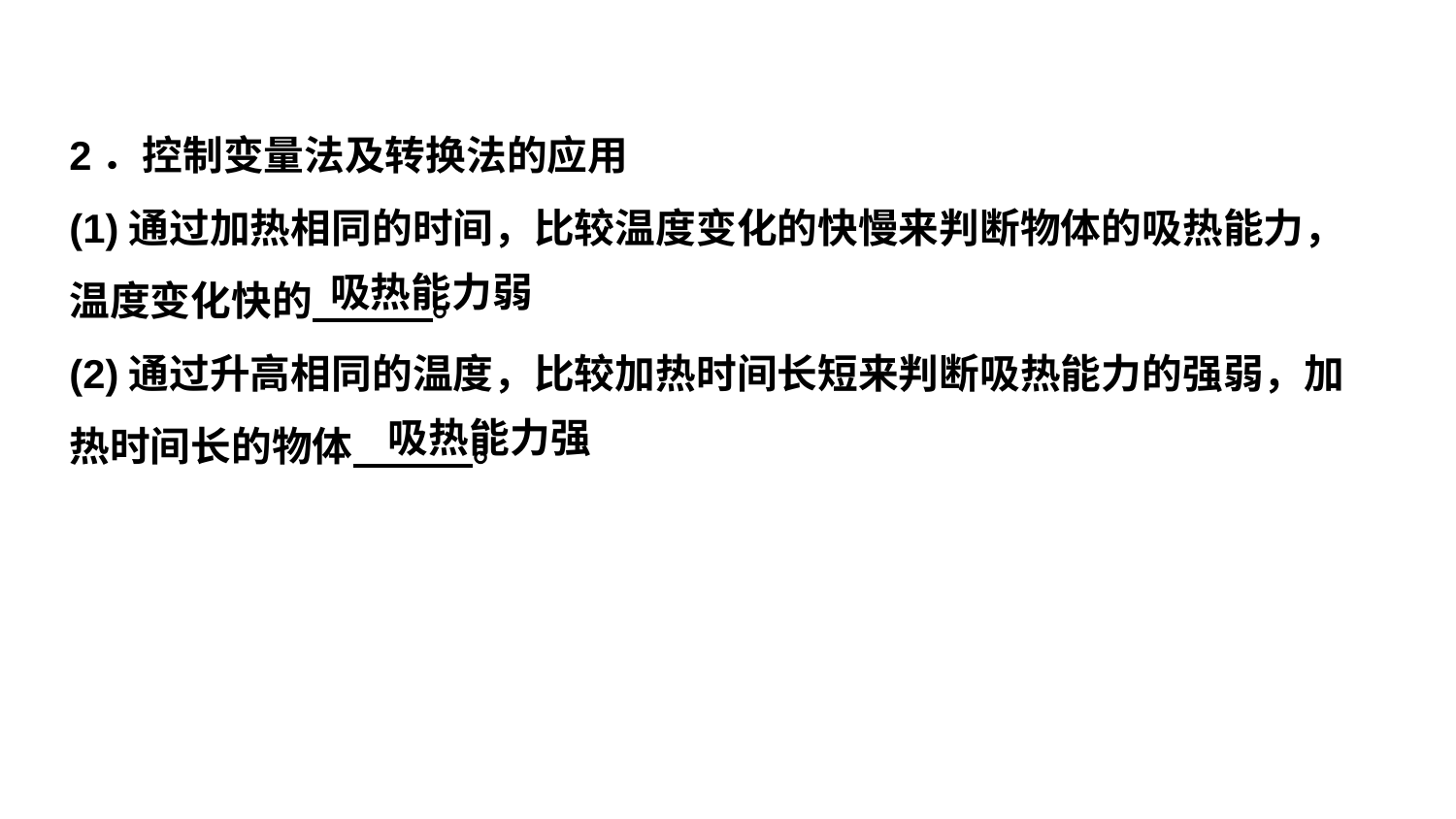

2．控制变量法及转换法的应用
(1)通过加热相同的时间，比较温度变化的快慢来判断物体的吸热能力，
温度变化快的             。
(2)通过升高相同的温度，比较加热时间长短来判断吸热能力的强弱，加
热时间长的物体             。
吸热能力弱
吸热能力强